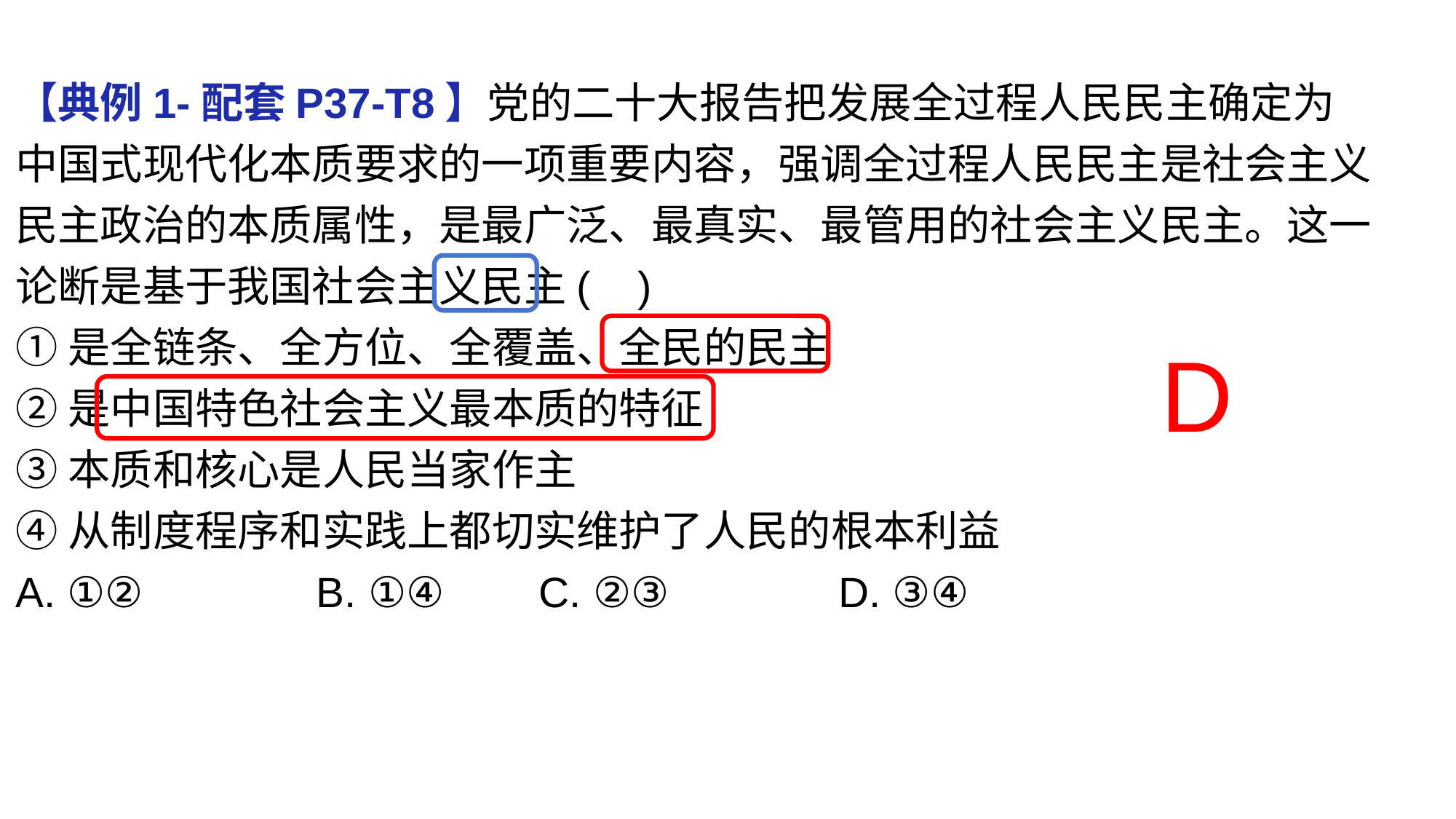

【典例1-配套P37-T8】党的二十大报告把发展全过程人民民主确定为中国式现代化本质要求的一项重要内容，强调全过程人民民主是社会主义民主政治的本质属性，是最广泛、最真实、最管用的社会主义民主。这一论断是基于我国社会主义民主(    )
①是全链条、全方位、全覆盖、全民的民主
②是中国特色社会主义最本质的特征
③本质和核心是人民当家作主
④从制度程序和实践上都切实维护了人民的根本利益
A. ①② 	       B. ①④        C. ②③ 	     D. ③④

D